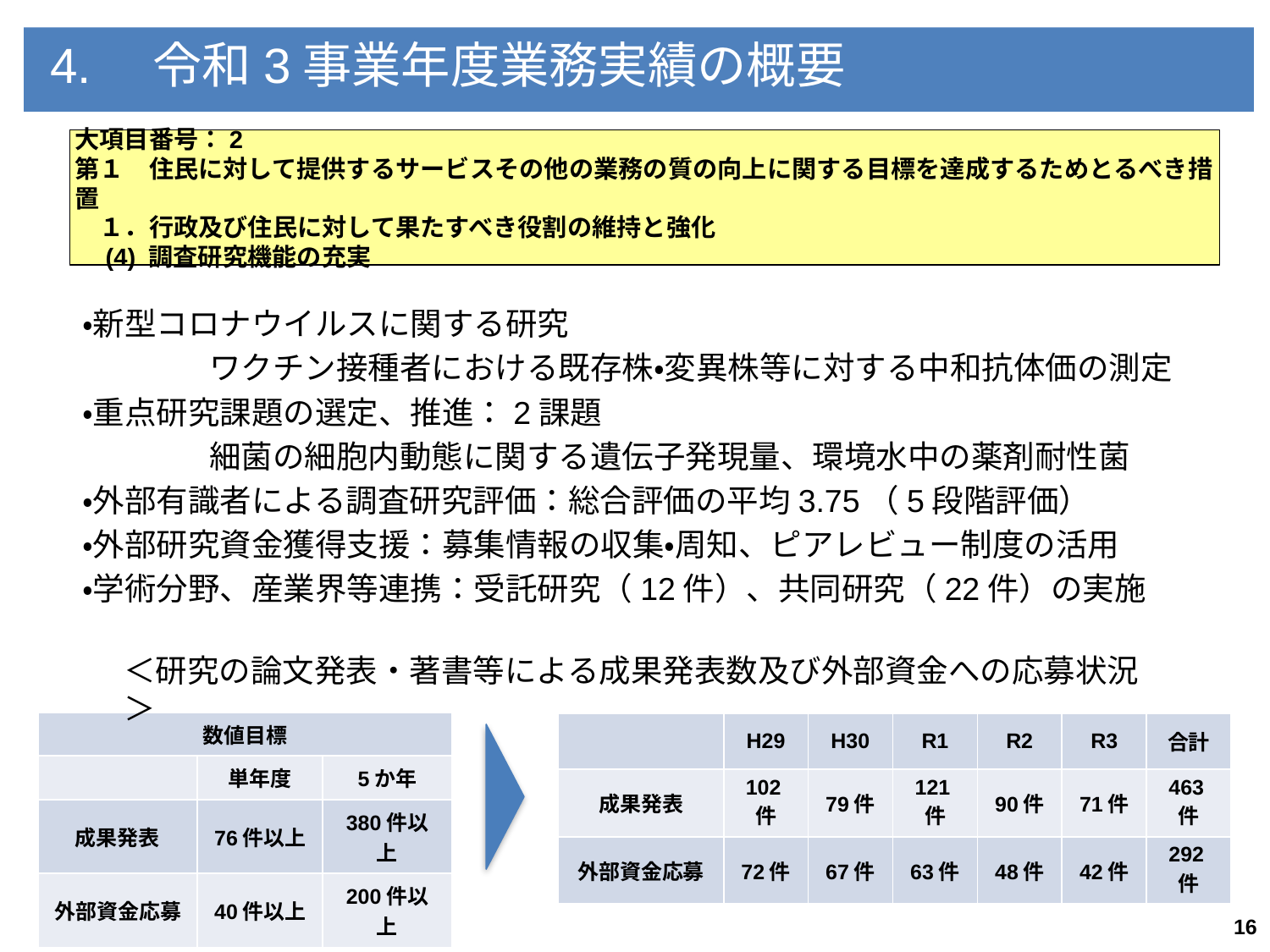

4.　令和3事業年度業務実績の概要
大項目番号：2
第１　住民に対して提供するサービスその他の業務の質の向上に関する目標を達成するためとるべき措置
　１．行政及び住民に対して果たすべき役割の維持と強化
　(4) 調査研究機能の充実
・新型コロナウイルスに関する研究
　　　　ワクチン接種者における既存株・変異株等に対する中和抗体価の測定
・重点研究課題の選定、推進：2課題
　　　　細菌の細胞内動態に関する遺伝子発現量、環境水中の薬剤耐性菌
・外部有識者による調査研究評価：総合評価の平均3.75（5段階評価）
・外部研究資金獲得支援：募集情報の収集・周知、ピアレビュー制度の活用
・学術分野、産業界等連携：受託研究（12件）、共同研究（22件）の実施
＜研究の論文発表・著書等による成果発表数及び外部資金への応募状況＞
| 数値目標 |  |  |
| --- | --- | --- |
|  | 単年度 | 5か年 |
| 成果発表 | 76件以上 | 380件以上 |
| 外部資金応募 | 40件以上 | 200件以上 |
|  | H29 | H30 | R1 | R2 | R3 | 合計 |
| --- | --- | --- | --- | --- | --- | --- |
| 成果発表 | 102件 | 79件 | 121件 | 90件 | 71件 | 463件 |
| 外部資金応募 | 72件 | 67件 | 63件 | 48件 | 42件 | 292件 |

16